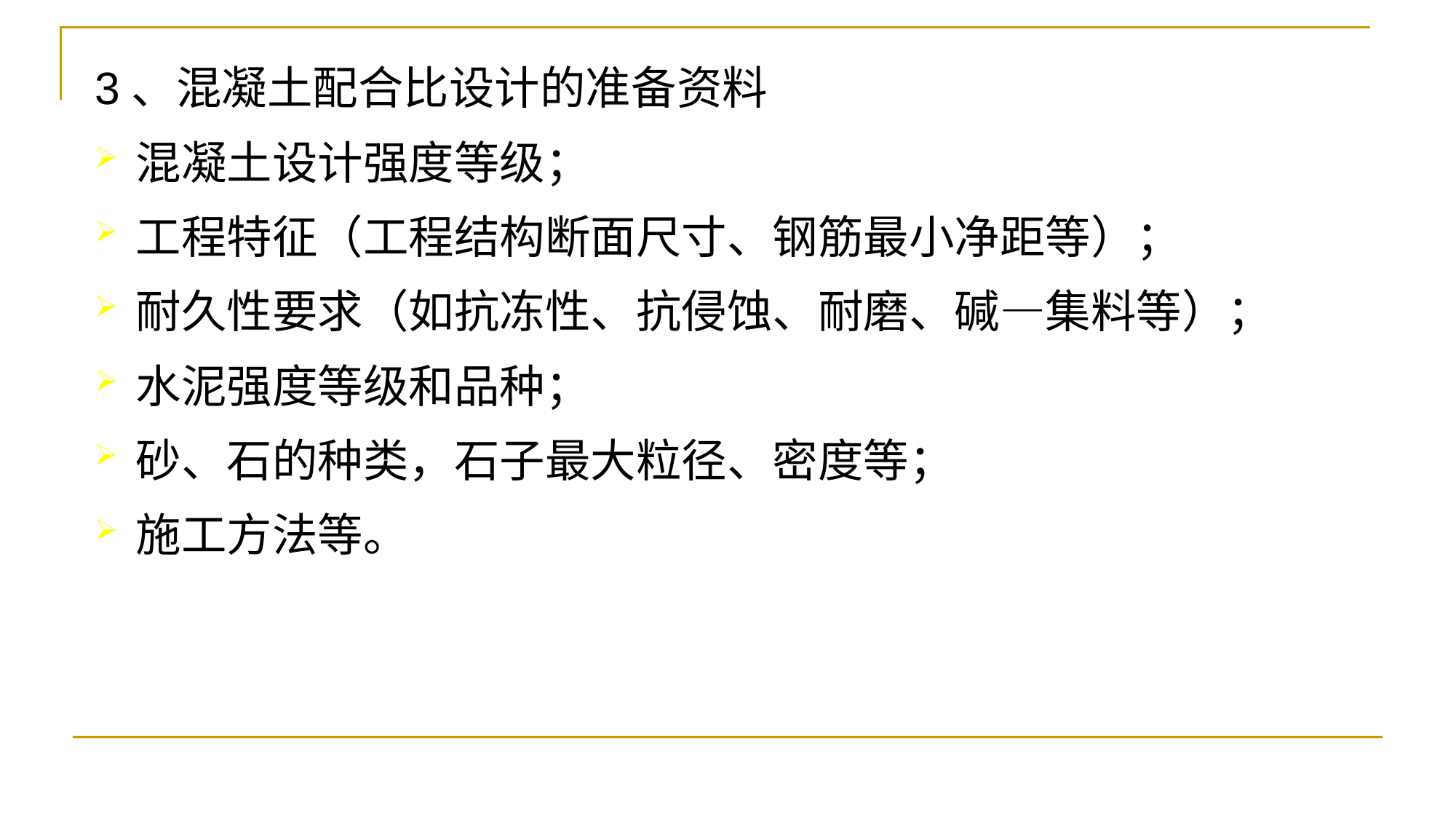

3、混凝土配合比设计的准备资料
混凝土设计强度等级；
工程特征（工程结构断面尺寸、钢筋最小净距等）；
耐久性要求（如抗冻性、抗侵蚀、耐磨、碱—集料等）；
水泥强度等级和品种；
砂、石的种类，石子最大粒径、密度等；
施工方法等。